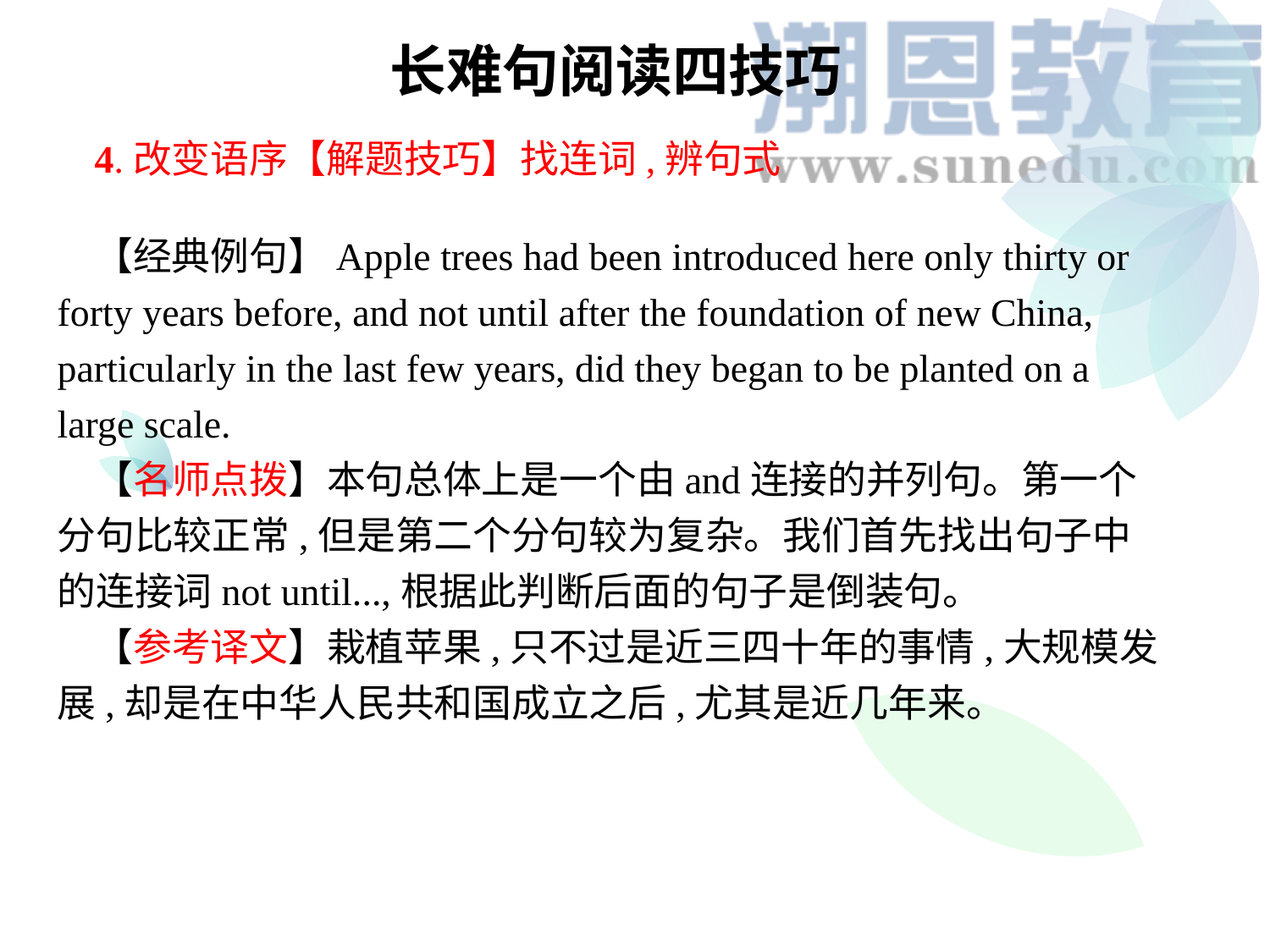

长难句阅读四技巧

4.改变语序【解题技巧】找连词,辨句式

【经典例句】Apple trees had been introduced here only thirty or forty years before, and not until after the foundation of new China, particularly in the last few years, did they began to be planted on a large scale.
【名师点拨】本句总体上是一个由and连接的并列句。第一个分句比较正常,但是第二个分句较为复杂。我们首先找出句子中的连接词not until...,根据此判断后面的句子是倒装句。
【参考译文】栽植苹果,只不过是近三四十年的事情,大规模发展,却是在中华人民共和国成立之后,尤其是近几年来。